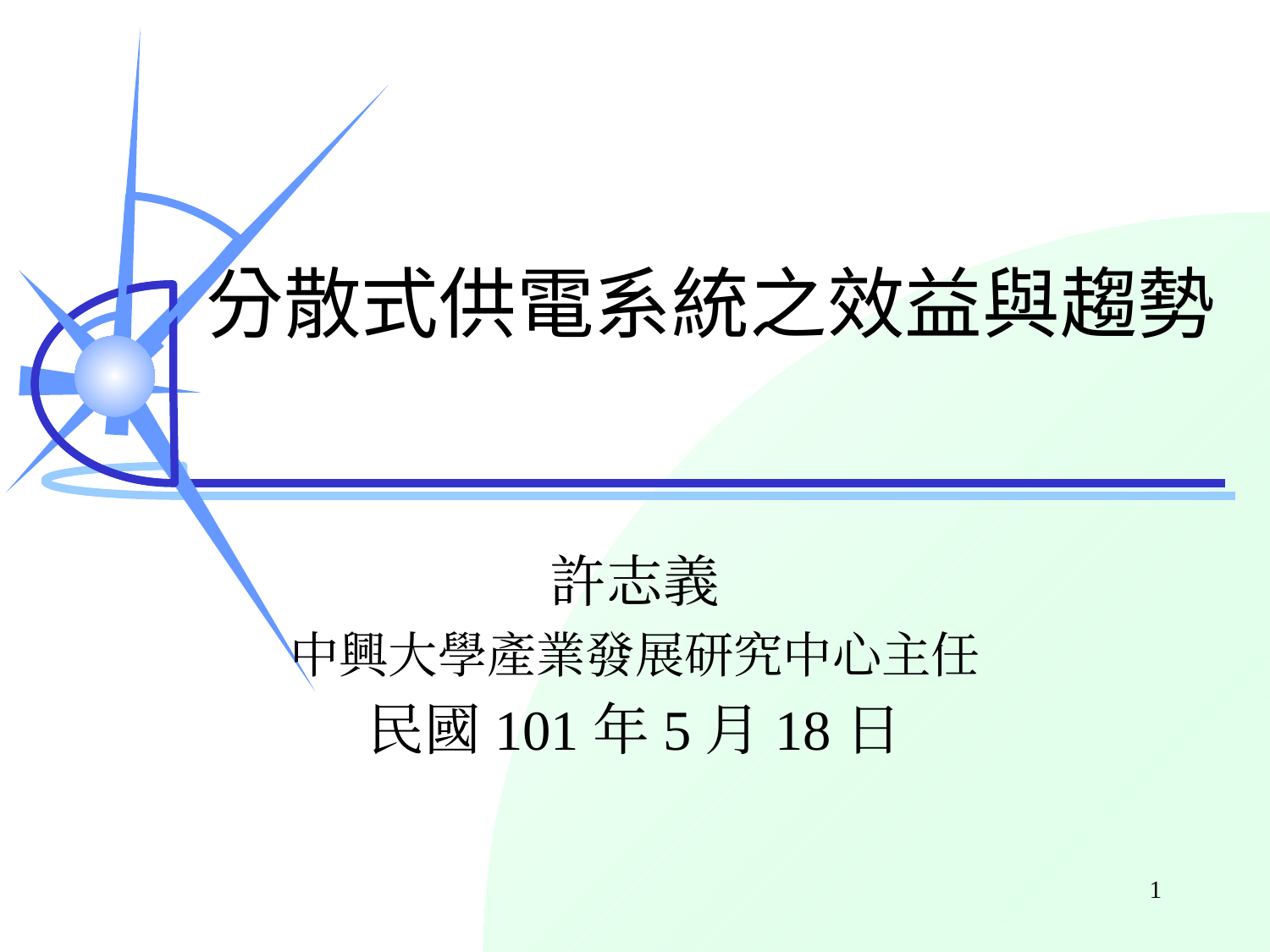

# 分散式供電系統之效益與趨勢
許志義
中興大學產業發展研究中心主任
民國101年5月18日
1